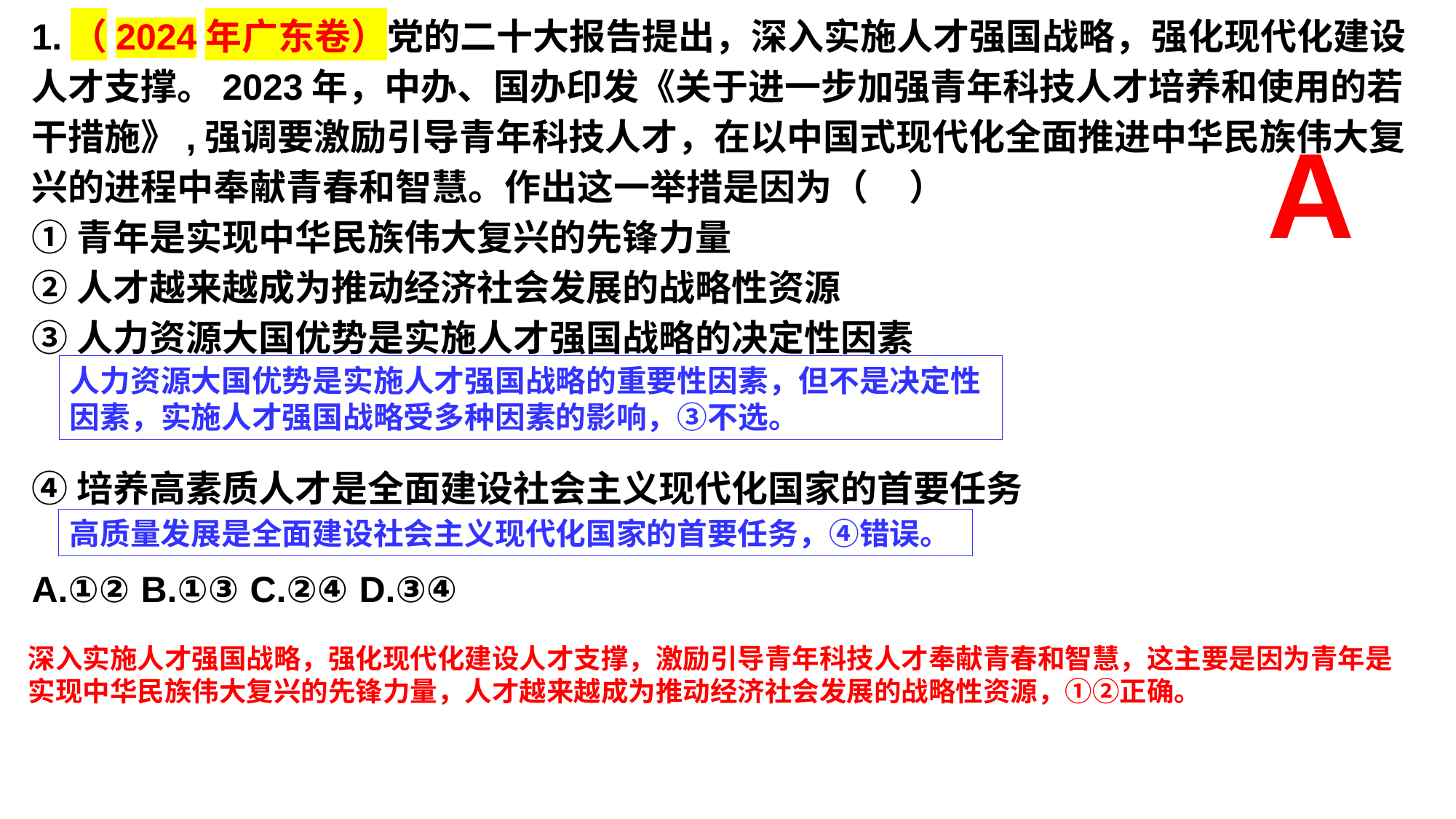

1.（2024年广东卷）党的二十大报告提出，深入实施人才强国战略，强化现代化建设人才支撑。2023年，中办、国办印发《关于进一步加强青年科技人才培养和使用的若干措施》,强调要激励引导青年科技人才，在以中国式现代化全面推进中华民族伟大复兴的进程中奉献青春和智慧。作出这一举措是因为（     ）
①青年是实现中华民族伟大复兴的先锋力量
②人才越来越成为推动经济社会发展的战略性资源
③人力资源大国优势是实施人才强国战略的决定性因素

④培养高素质人才是全面建设社会主义现代化国家的首要任务

A.①②	B.①③	C.②④	D.③④
A
人力资源大国优势是实施人才强国战略的重要性因素，但不是决定性因素，实施人才强国战略受多种因素的影响，③不选。
高质量发展是全面建设社会主义现代化国家的首要任务，④错误。
深入实施人才强国战略，强化现代化建设人才支撑，激励引导青年科技人才奉献青春和智慧，这主要是因为青年是实现中华民族伟大复兴的先锋力量，人才越来越成为推动经济社会发展的战略性资源，①②正确。